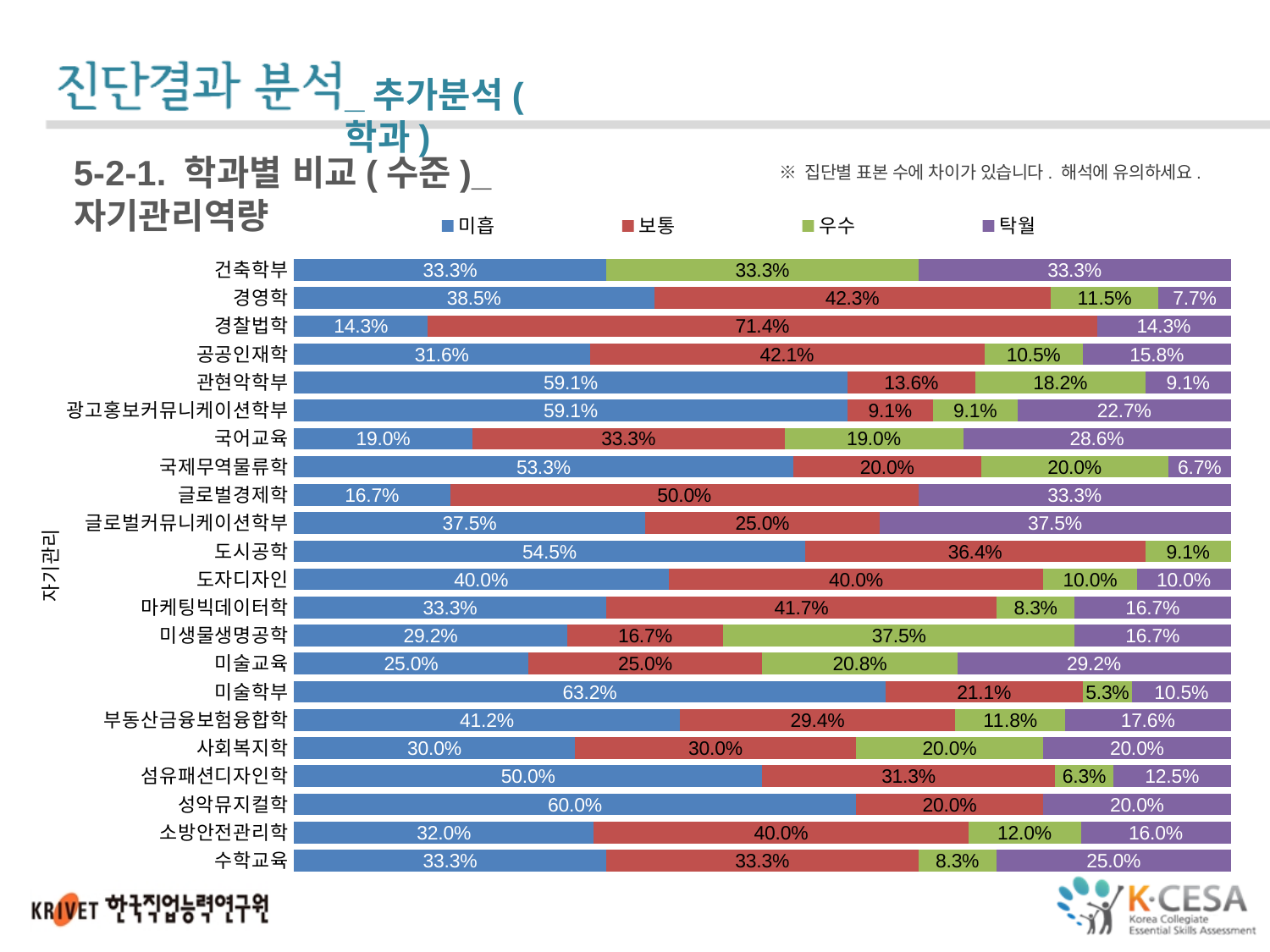

_추가분석(학과)
5-2-1. 학과별 비교(수준)_자기관리역량
※ 집단별 표본 수에 차이가 있습니다. 해석에 유의하세요.

### Chart

| Category | 미흡 | 보통 | 우수 | 탁월 |
|---|---|---|---|---|
| 건축학부 | 0.33333333333333326 | None | 0.33333333333333326 | 0.33333333333333326 |
| 경영학 | 0.3846153846153847 | 0.4230769230769231 | 0.11538461538461538 | 0.07692307692307693 |
| 경찰법학 | 0.14285714285714285 | 0.7142857142857143 | None | 0.14285714285714285 |
| 공공인재학 | 0.3157894736842105 | 0.42105263157894735 | 0.10526315789473684 | 0.15789473684210525 |
| 관현악학부 | 0.5909090909090909 | 0.13636363636363635 | 0.18181818181818182 | 0.09090909090909091 |
| 광고홍보커뮤니케이션학부 | 0.5909090909090909 | 0.09090909090909091 | 0.09090909090909091 | 0.22727272727272727 |
| 국어교육 | 0.19047619047619047 | 0.33333333333333326 | 0.19047619047619047 | 0.2857142857142857 |
| 국제무역물류학 | 0.5333333333333333 | 0.2 | 0.2 | 0.06666666666666667 |
| 글로벌경제학 | 0.16666666666666663 | 0.5 | None | 0.33333333333333326 |
| 글로벌커뮤니케이션학부 | 0.375 | 0.25 | None | 0.375 |
| 도시공학 | 0.5454545454545454 | 0.36363636363636365 | 0.09090909090909091 | None |
| 도자디자인 | 0.4 | 0.4 | 0.1 | 0.1 |
| 마케팅빅데이터학 | 0.33333333333333326 | 0.41666666666666674 | 0.08333333333333331 | 0.16666666666666663 |
| 미생물생명공학 | 0.2916666666666667 | 0.16666666666666663 | 0.375 | 0.16666666666666663 |
| 미술교육 | 0.25 | 0.25 | 0.20833333333333337 | 0.2916666666666667 |
| 미술학부 | 0.631578947368421 | 0.21052631578947367 | 0.05263157894736842 | 0.10526315789473684 |
| 부동산금융보험융합학 | 0.4117647058823529 | 0.29411764705882354 | 0.1176470588235294 | 0.17647058823529413 |
| 사회복지학 | 0.3 | 0.3 | 0.2 | 0.2 |
| 섬유패션디자인학 | 0.5 | 0.3125 | 0.0625 | 0.125 |
| 성악뮤지컬학 | 0.6 | 0.2 | None | 0.2 |
| 소방안전관리학 | 0.32 | 0.4 | 0.12 | 0.16 |
| 수학교육 | 0.33333333333333326 | 0.33333333333333326 | 0.08333333333333331 | 0.25 |